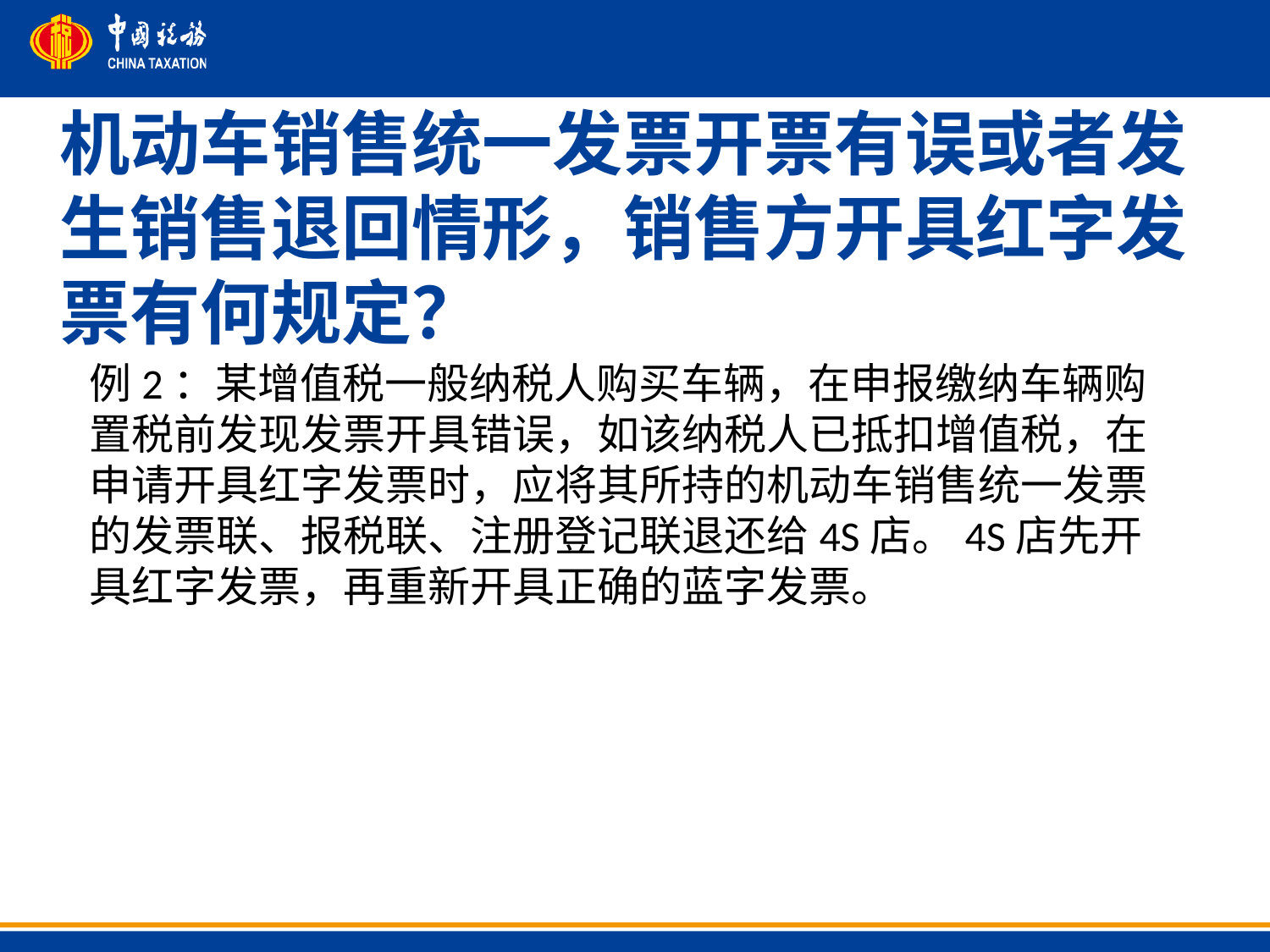

# 机动车销售统一发票开票有误或者发生销售退回情形，销售方开具红字发票有何规定？
例2：某增值税一般纳税人购买车辆，在申报缴纳车辆购置税前发现发票开具错误，如该纳税人已抵扣增值税，在申请开具红字发票时，应将其所持的机动车销售统一发票的发票联、报税联、注册登记联退还给4S店。4S店先开具红字发票，再重新开具正确的蓝字发票。